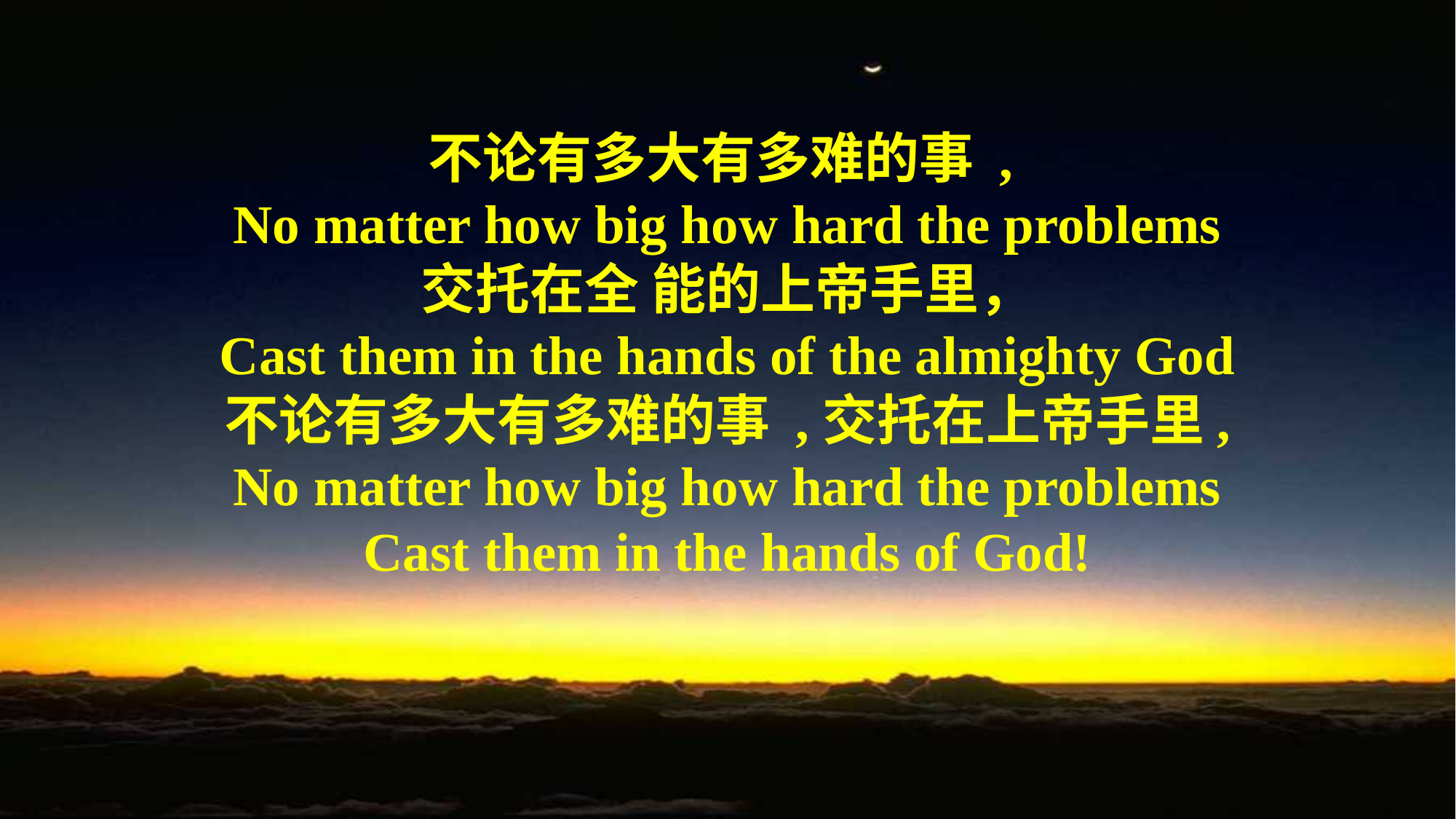

不论有多大有多难的事 ,
No matter how big how hard the problems
交托在全 能的上帝手里，
Cast them in the hands of the almighty God
不论有多大有多难的事 ,交托在上帝手里,
No matter how big how hard the problems
Cast them in the hands of God!